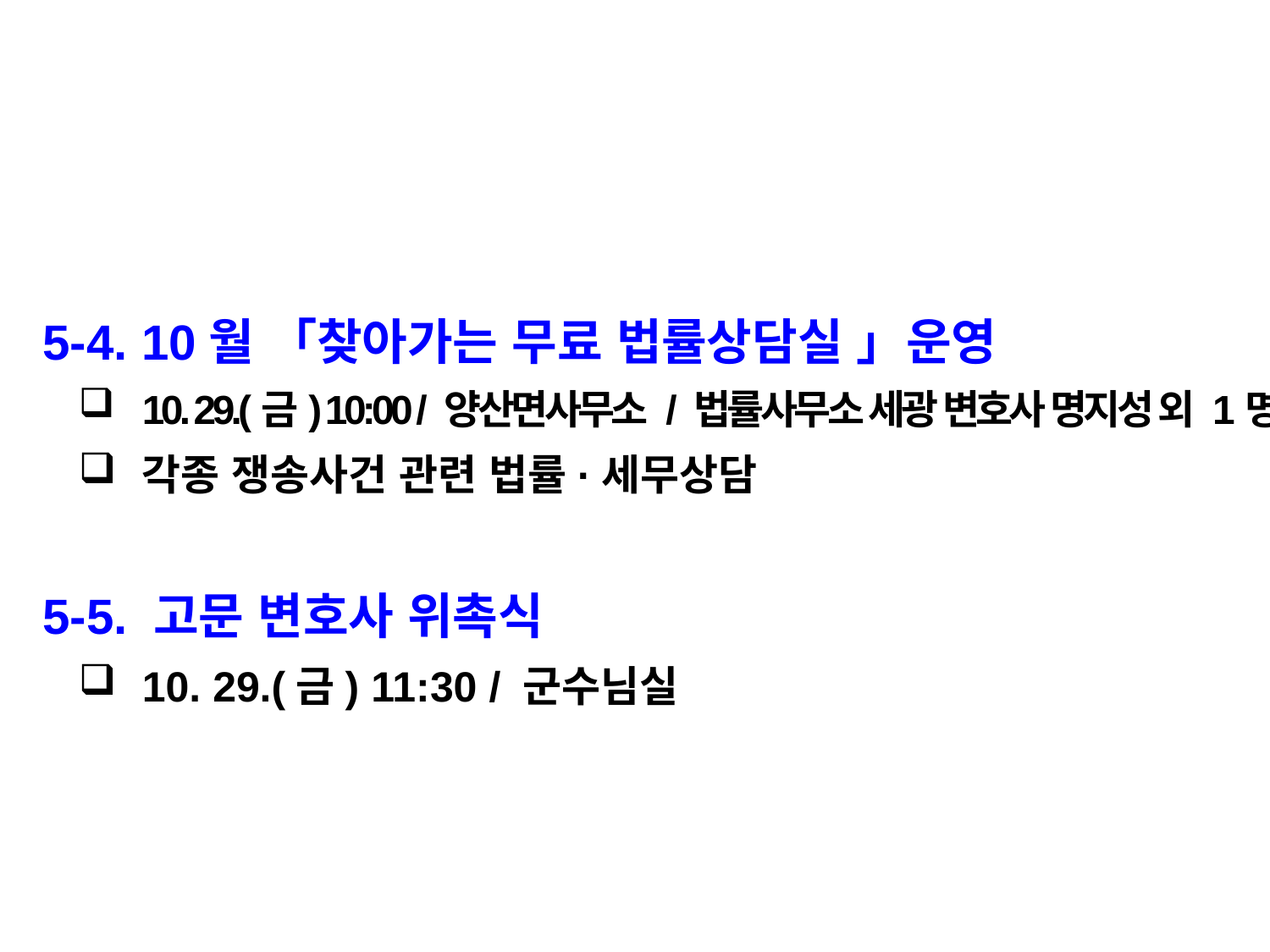

5-4. 10월 「찾아가는 무료 법률상담실 」운영
10. 29.(금) 10:00 / 양산면사무소 / 법률사무소 세광 변호사 명지성 외 1명
각종 쟁송사건 관련 법률·세무상담

  5-5. 고문 변호사 위촉식
10. 29.(금) 11:30 / 군수님실